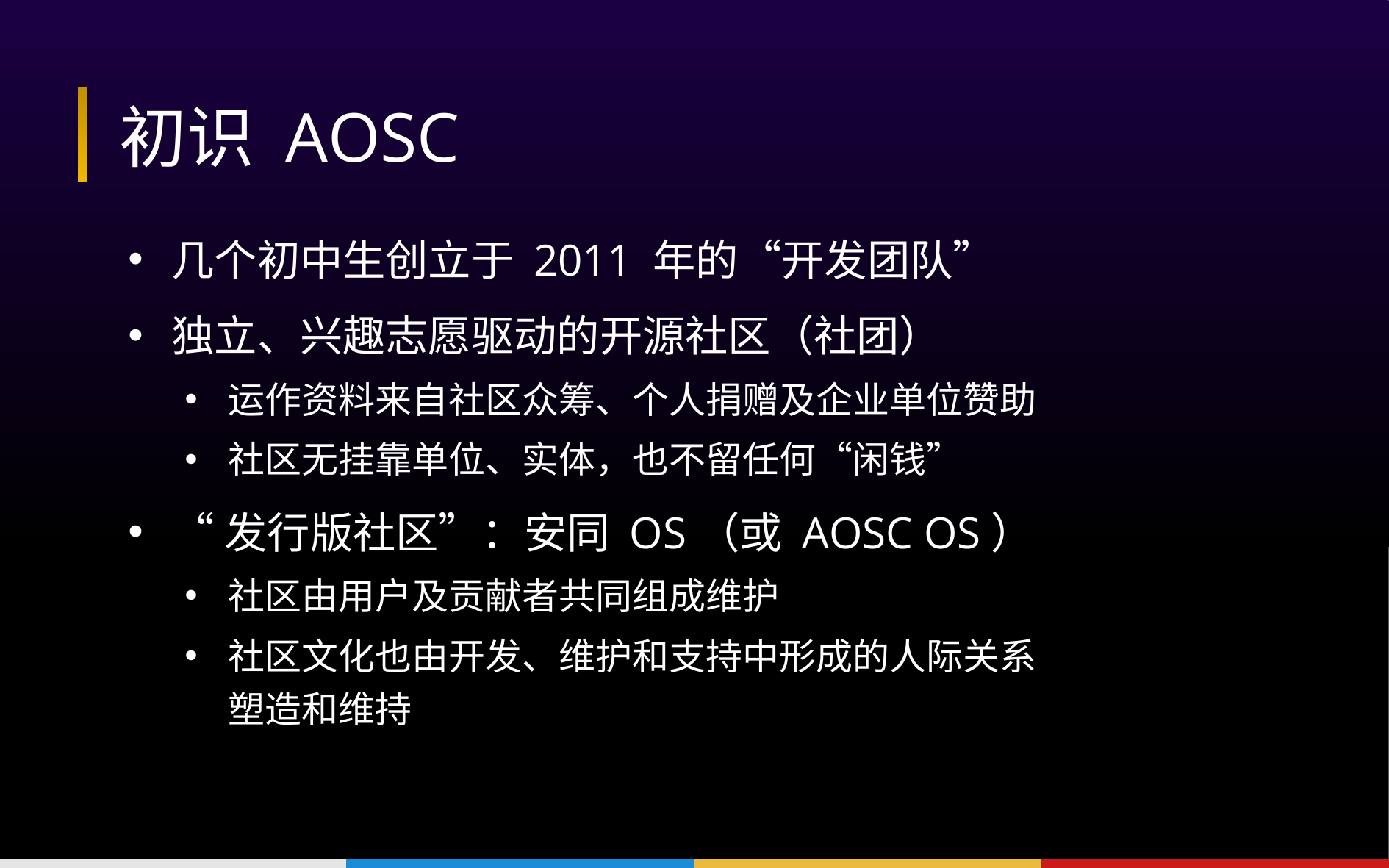

# 初识 AOSC
几个初中生创立于 2011 年的“开发团队”
独立、兴趣志愿驱动的开源社区（社团）
运作资料来自社区众筹、个人捐赠及企业单位赞助
社区无挂靠单位、实体，也不留任何“闲钱”
“发行版社区”：安同 OS（或 AOSC OS）
社区由用户及贡献者共同组成维护
社区文化也由开发、维护和支持中形成的人际关系塑造和维持
2